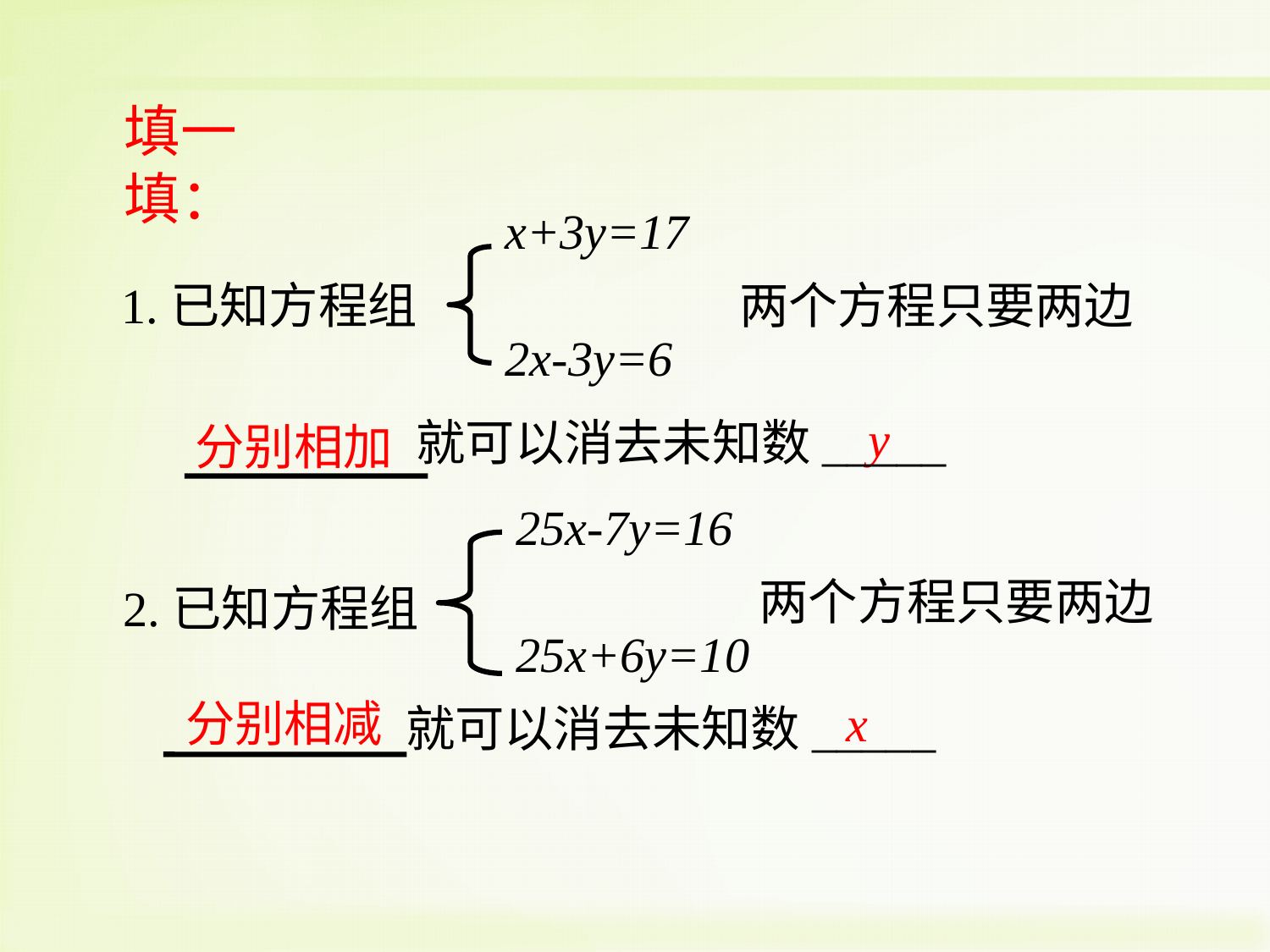

填一填：
x+3y=17

两个方程只要两边
1.已知方程组
2x-3y=6
就可以消去未知数_____

y
分别相加
25x-7y=16

两个方程只要两边
2.已知方程组
25x+6y=10

就可以消去未知数_____

分别相减
x